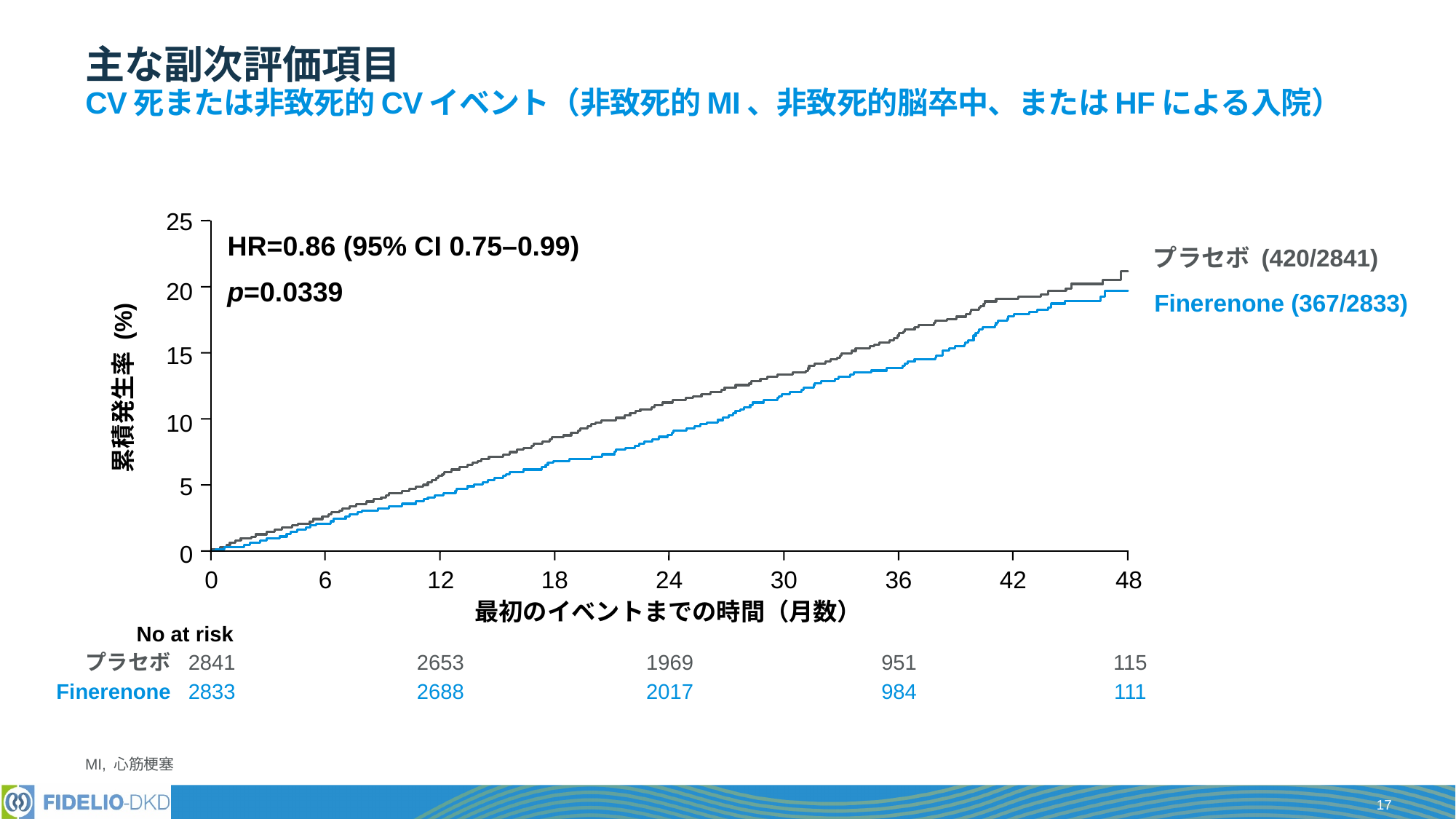

# 主な副次評価項目 CV死または非致死的CVイベント（非致死的MI、非致死的脳卒中、またはHFによる入院）

25

20

15

累積発生率 (%)
10

5

0

0
6
12
18
24
30
36
42
48
最初のイベントまでの時間（月数）
HR=0.86 (95% CI 0.75–0.99)
p=0.0339
プラセボ (420/2841)

Finerenone (367/2833)

No at risk
プラセボ
2841
2653
1969
951
115
Finerenone
2833
2688
2017
984
111
MI, 心筋梗塞
17